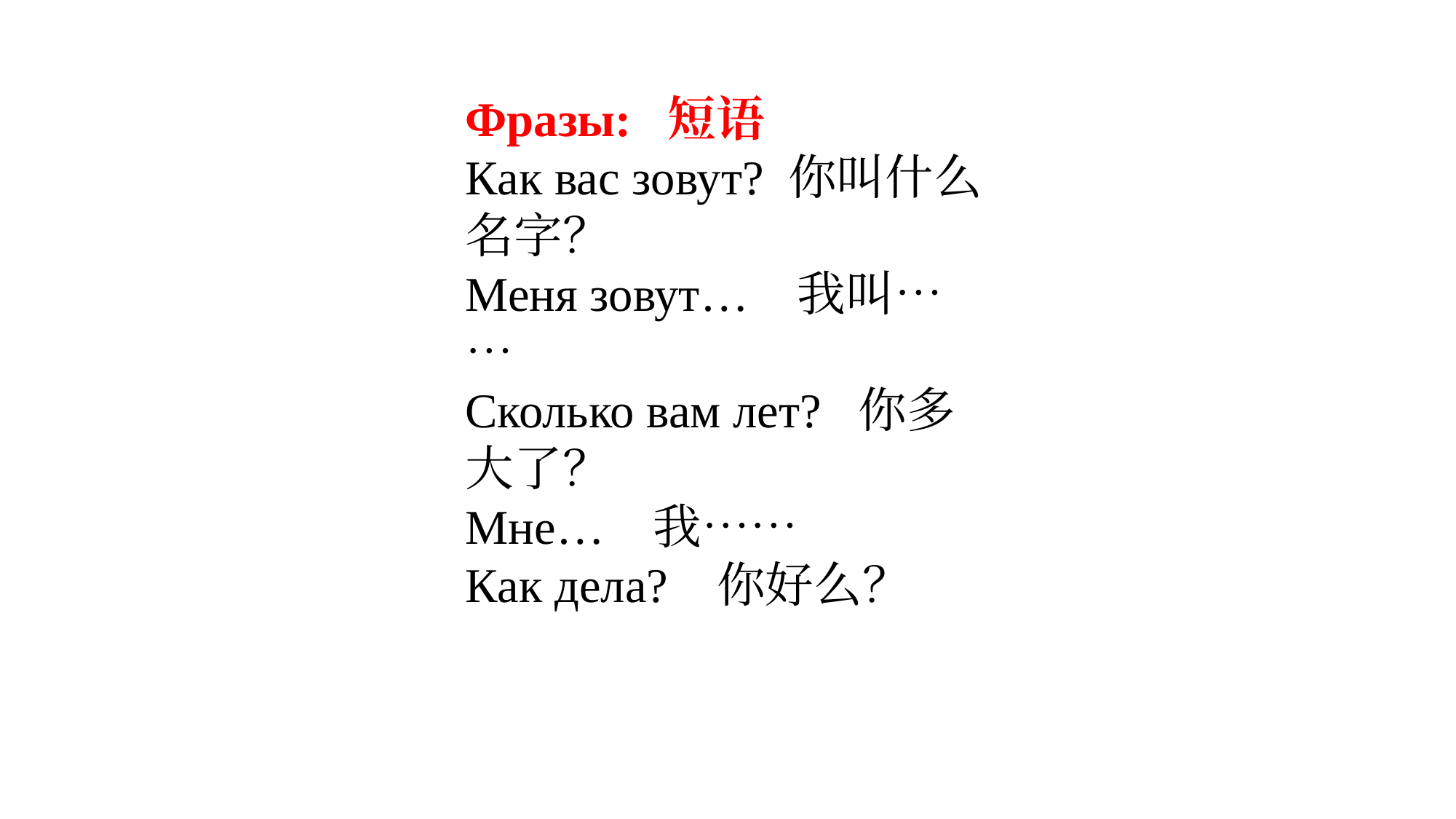

Фразы:  短语
Как вас зовут? 你叫什么名字？
Меня зовут…   我叫……
Сколько вам лет?  你多大了？
Мне…   我……
Как дела?   你好么？